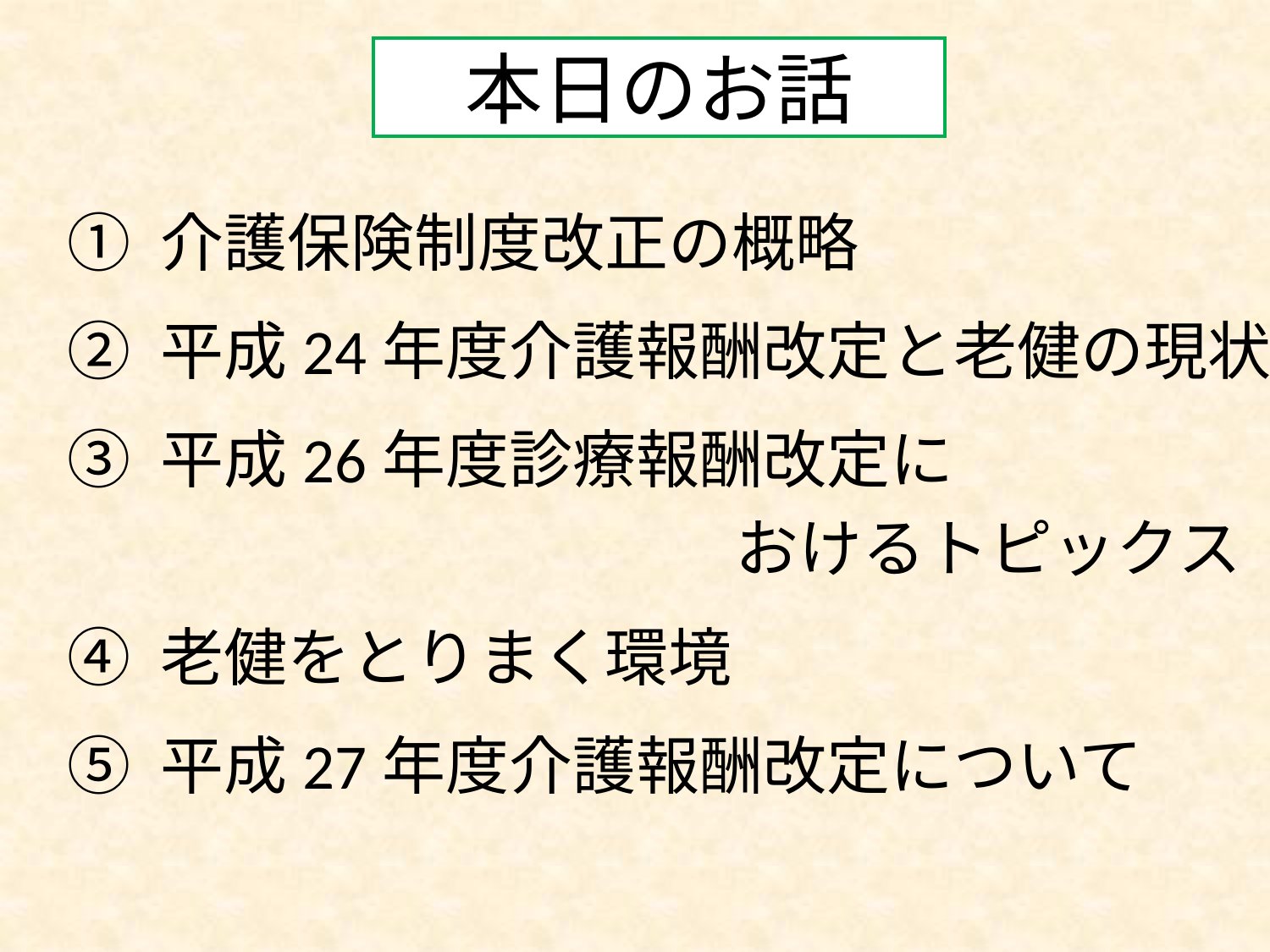

# 本日のお話
① 介護保険制度改正の概略

② 平成24年度介護報酬改定と老健の現状

③ 平成26年度診療報酬改定に
                                              おけるトピックス

④ 老健をとりまく環境

⑤ 平成27年度介護報酬改定について